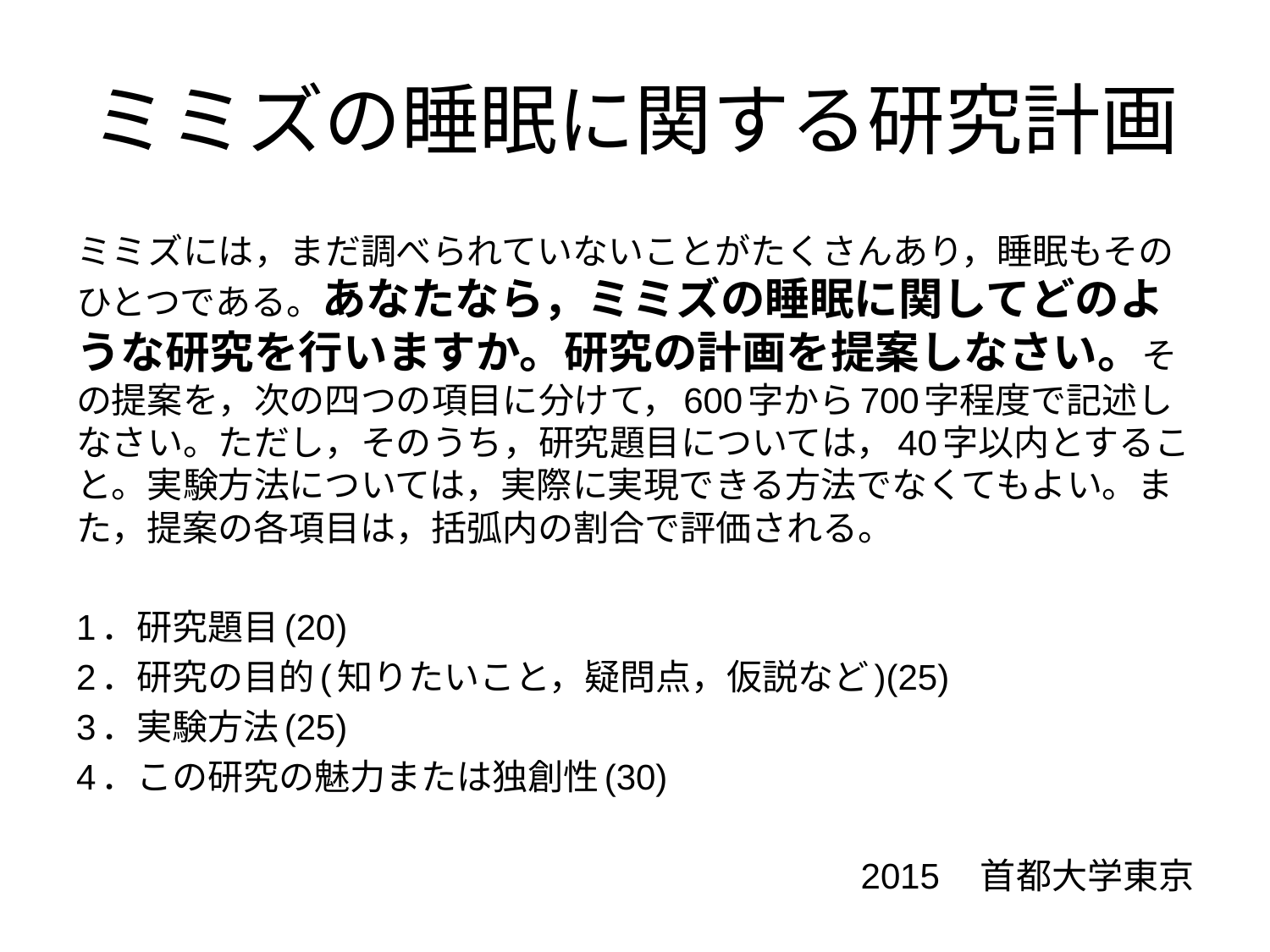

# ミミズの睡眠に関する研究計画
ミミズには，まだ調べられていないことがたくさんあり，睡眠もそのひとつである。あなたなら，ミミズの睡眠に関してどのような研究を行いますか。研究の計画を提案しなさい。その提案を，次の四つの項目に分けて，600字から700字程度で記述しなさい。ただし，そのうち，研究題目については，40字以内とすること。実験方法については，実際に実現できる方法でなくてもよい。また，提案の各項目は，括弧内の割合で評価される。

1．研究題目(20)
2．研究の目的(知りたいこと，疑問点，仮説など)(25)
3．実験方法(25)
4．この研究の魅力または独創性(30)

2015　首都大学東京